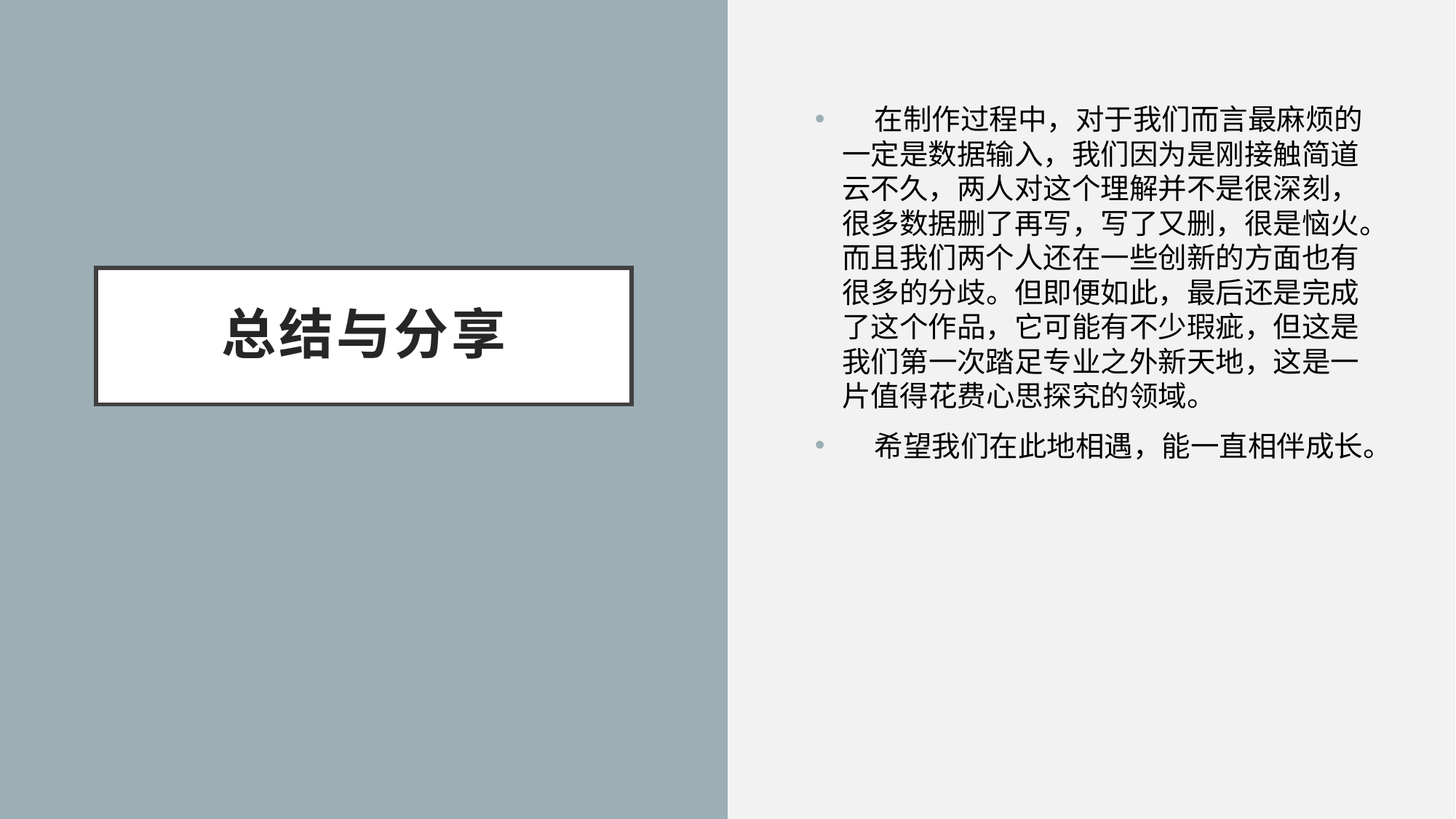

在制作过程中，对于我们而言最麻烦的一定是数据输入，我们因为是刚接触简道云不久，两人对这个理解并不是很深刻，很多数据删了再写，写了又删，很是恼火。而且我们两个人还在一些创新的方面也有很多的分歧。但即便如此，最后还是完成了这个作品，它可能有不少瑕疵，但这是我们第一次踏足专业之外新天地，这是一片值得花费心思探究的领域。
    希望我们在此地相遇，能一直相伴成长。
# 总结与分享